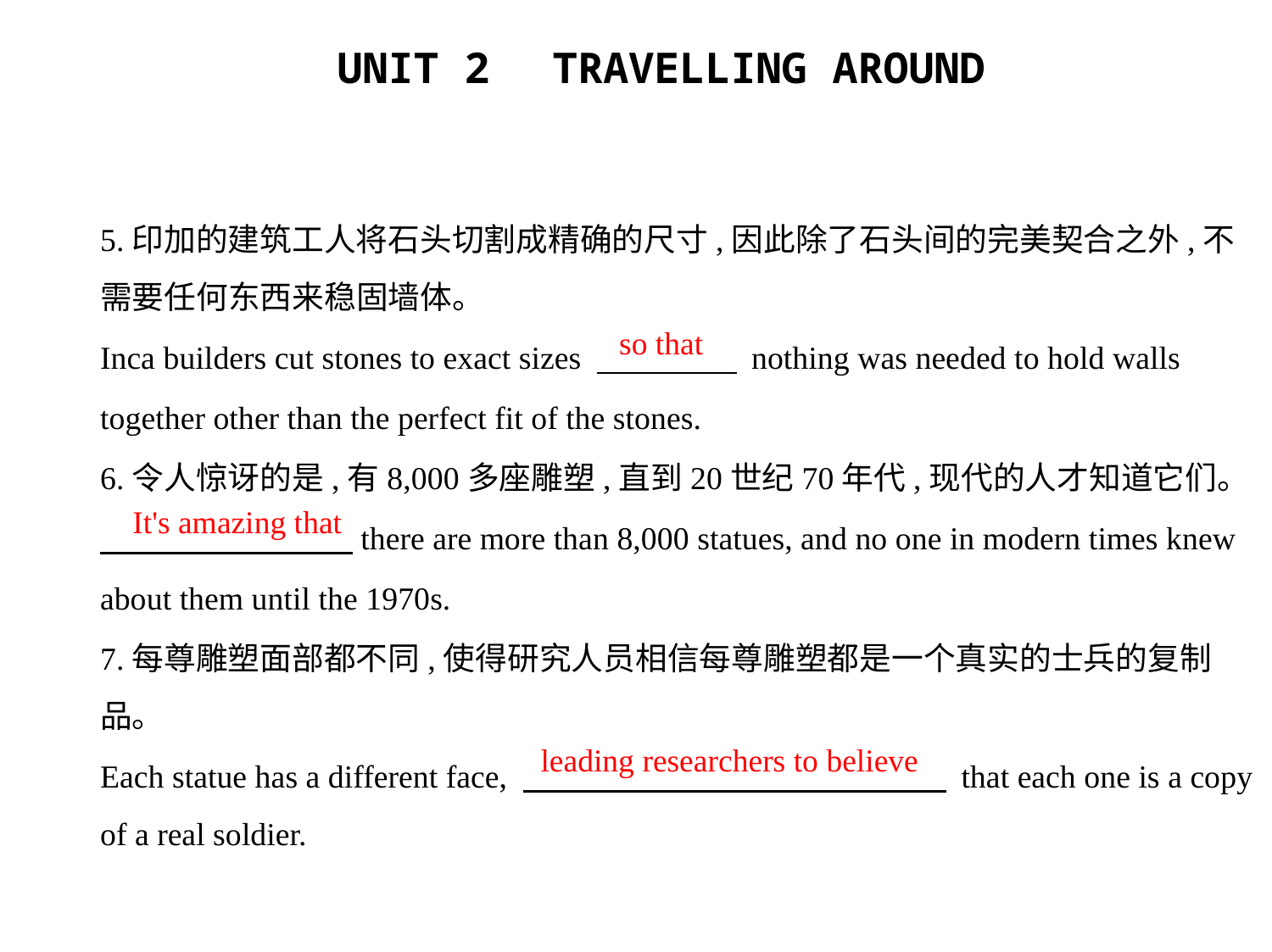

5.印加的建筑工人将石头切割成精确的尺寸,因此除了石头间的完美契合之外,不
需要任何东西来稳固墙体。
Inca builders cut stones to exact sizes 　　　       nothing was needed to hold walls
together other than the perfect fit of the stones.
6.令人惊讶的是,有8,000多座雕塑,直到20世纪70年代,现代的人才知道它们。
　　　　　　　    there are more than 8,000 statues, and no one in modern times knew
about them until the 1970s.
7.每尊雕塑面部都不同,使得研究人员相信每尊雕塑都是一个真实的士兵的复制
品。
Each statue has a different face, 　　　　　　　　　　　　　  that each one is a copy of a real soldier.
so that
It's amazing that
leading researchers to believe